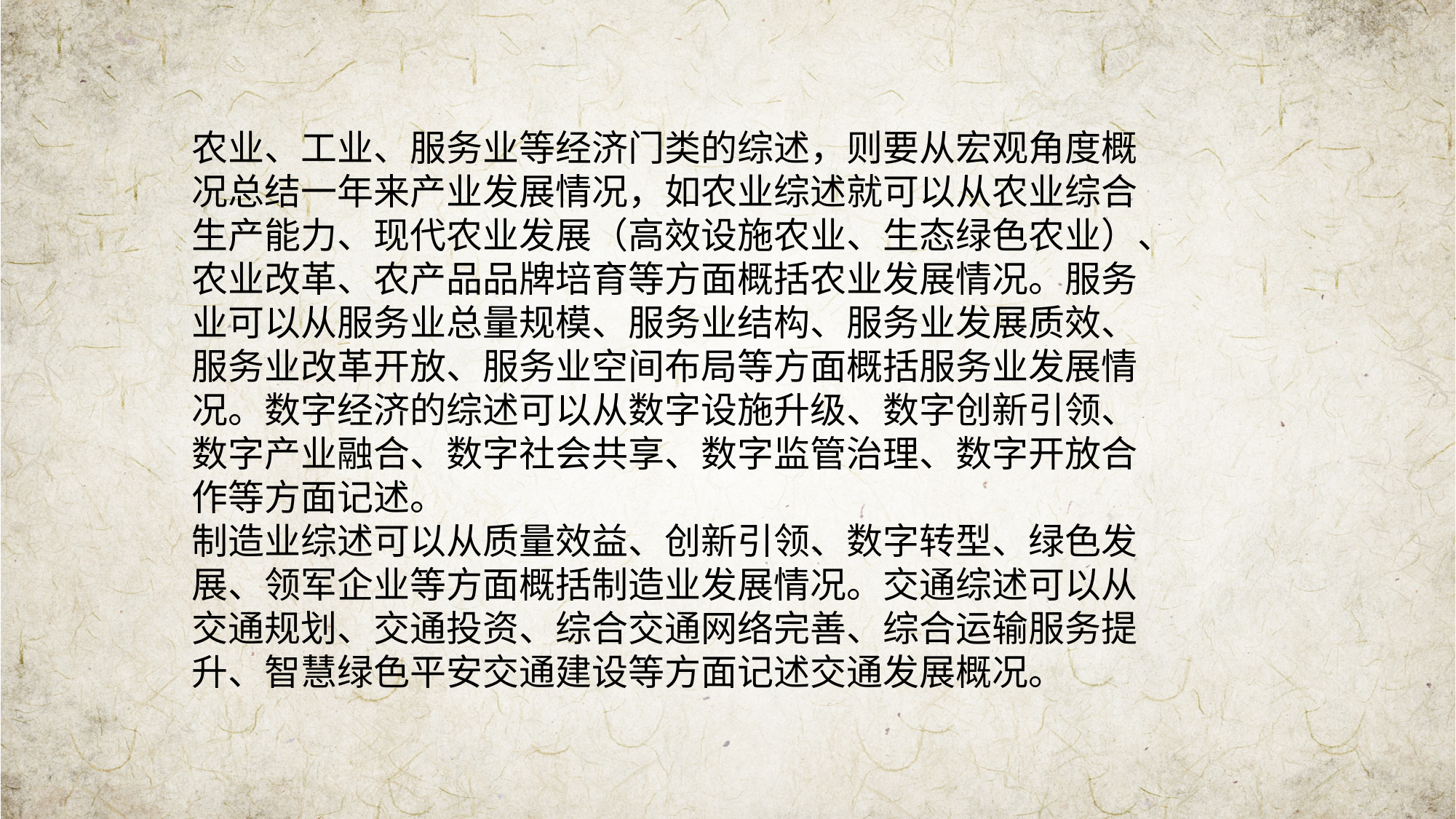

农业、工业、服务业等经济门类的综述，则要从宏观角度概况总结一年来产业发展情况，如农业综述就可以从农业综合生产能力、现代农业发展（高效设施农业、生态绿色农业）、农业改革、农产品品牌培育等方面概括农业发展情况。服务业可以从服务业总量规模、服务业结构、服务业发展质效、服务业改革开放、服务业空间布局等方面概括服务业发展情况。数字经济的综述可以从数字设施升级、数字创新引领、数字产业融合、数字社会共享、数字监管治理、数字开放合作等方面记述。
制造业综述可以从质量效益、创新引领、数字转型、绿色发展、领军企业等方面概括制造业发展情况。交通综述可以从交通规划、交通投资、综合交通网络完善、综合运输服务提升、智慧绿色平安交通建设等方面记述交通发展概况。